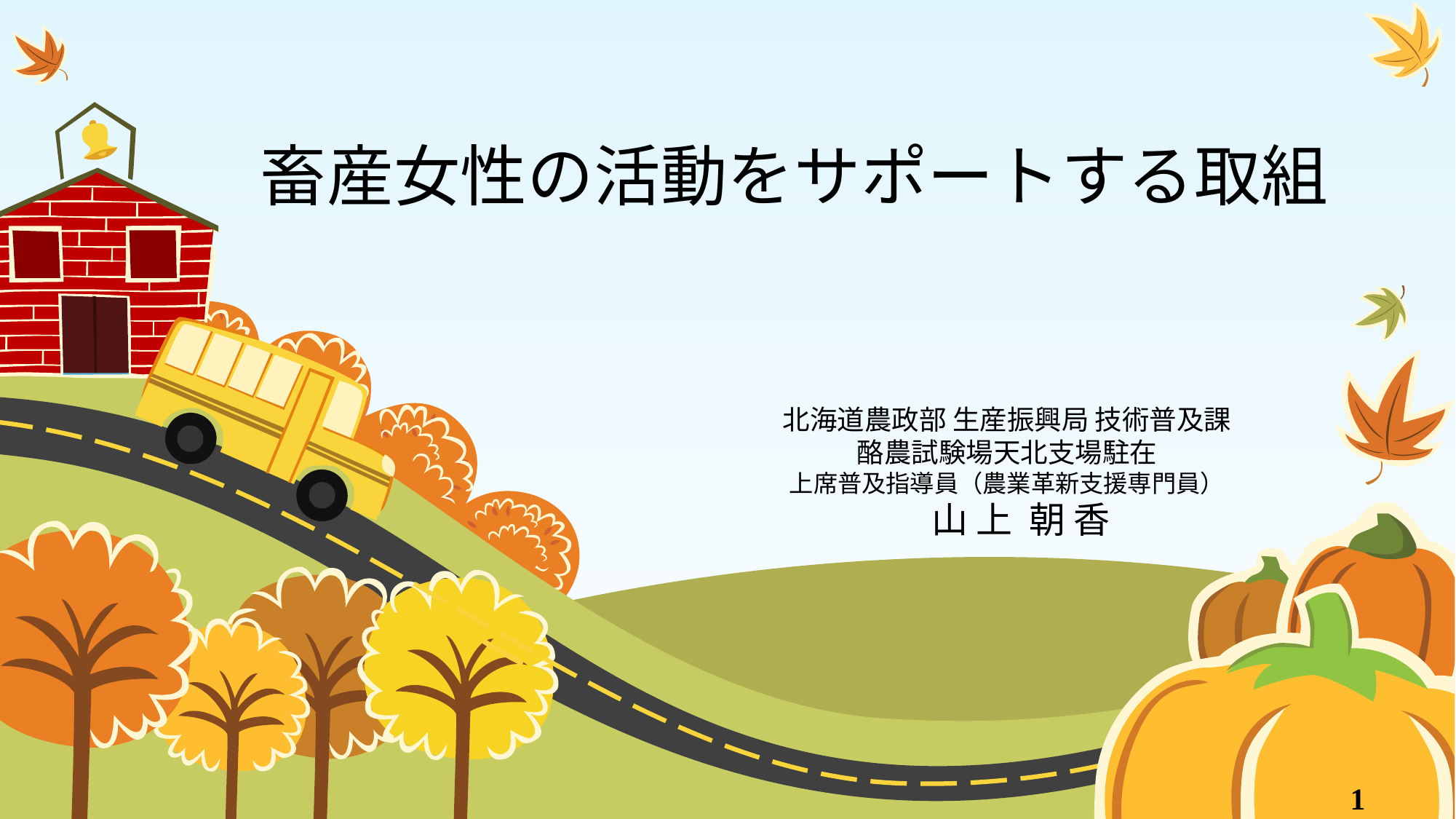

# 畜産女性の活動をサポートする取組
北海道農政部 生産振興局 技術普及課
酪農試験場天北支場駐在
上席普及指導員（農業革新支援専門員）
　山 上  朝 香
1